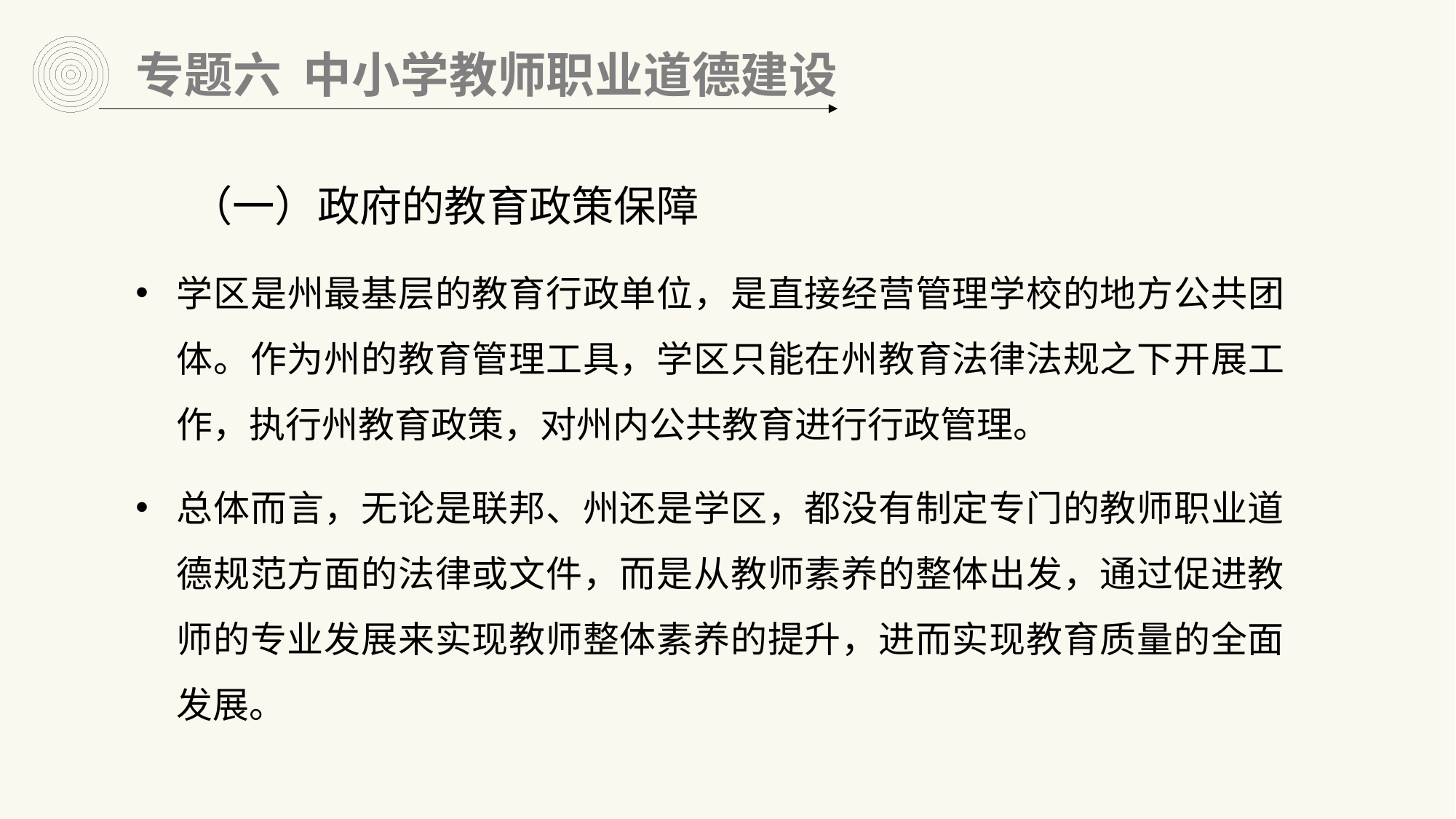

专题六  中小学教师职业道德建设
（一）政府的教育政策保障
学区是州最基层的教育行政单位，是直接经营管理学校的地方公共团体。作为州的教育管理工具，学区只能在州教育法律法规之下开展工作，执行州教育政策，对州内公共教育进行行政管理。
总体而言，无论是联邦、州还是学区，都没有制定专门的教师职业道德规范方面的法律或文件，而是从教师素养的整体出发，通过促进教师的专业发展来实现教师整体素养的提升，进而实现教育质量的全面发展。